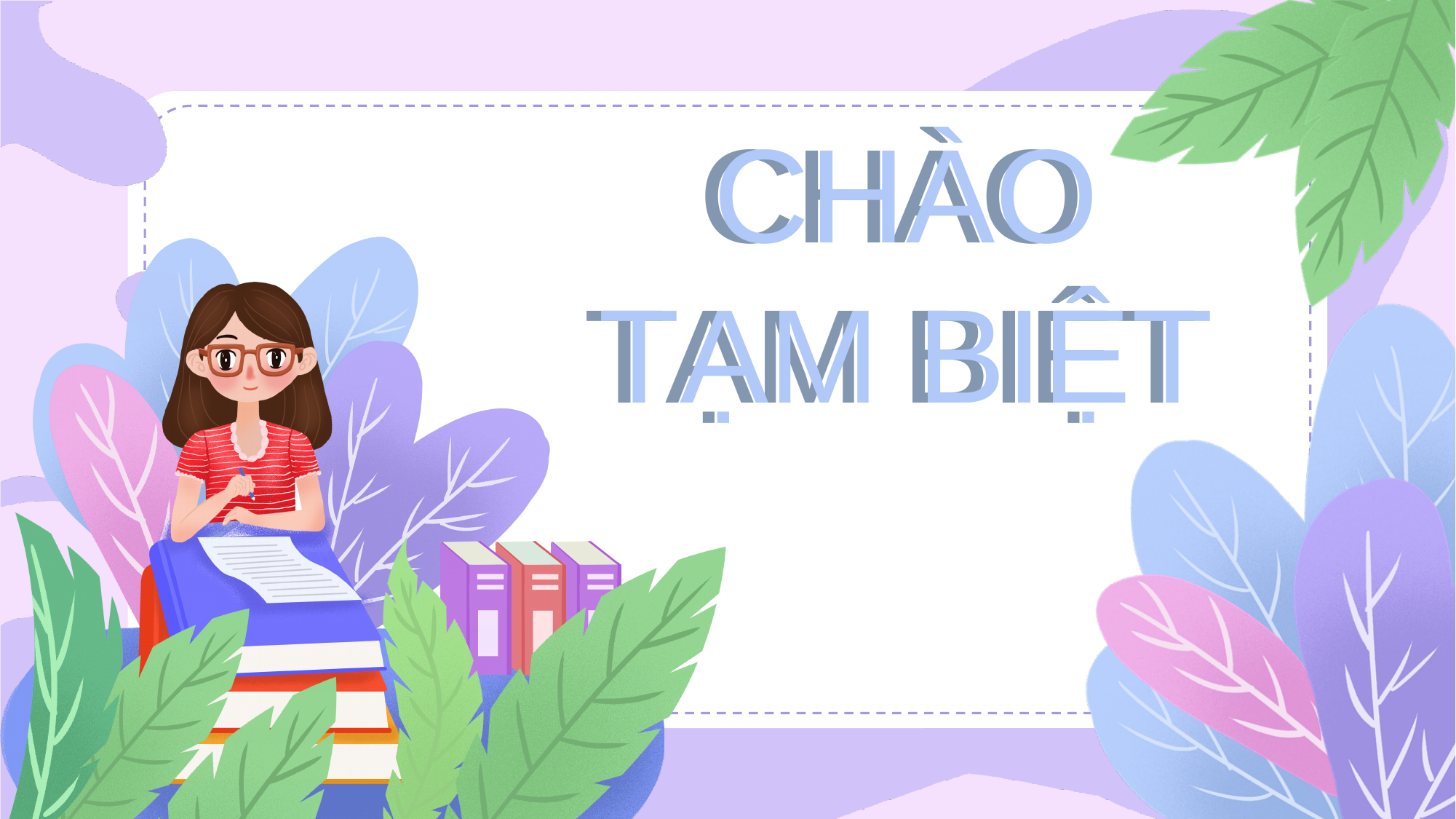

CHÀO
TẠM BIỆT
CHÀO
TẠM BIỆT
感
谢
聆
听